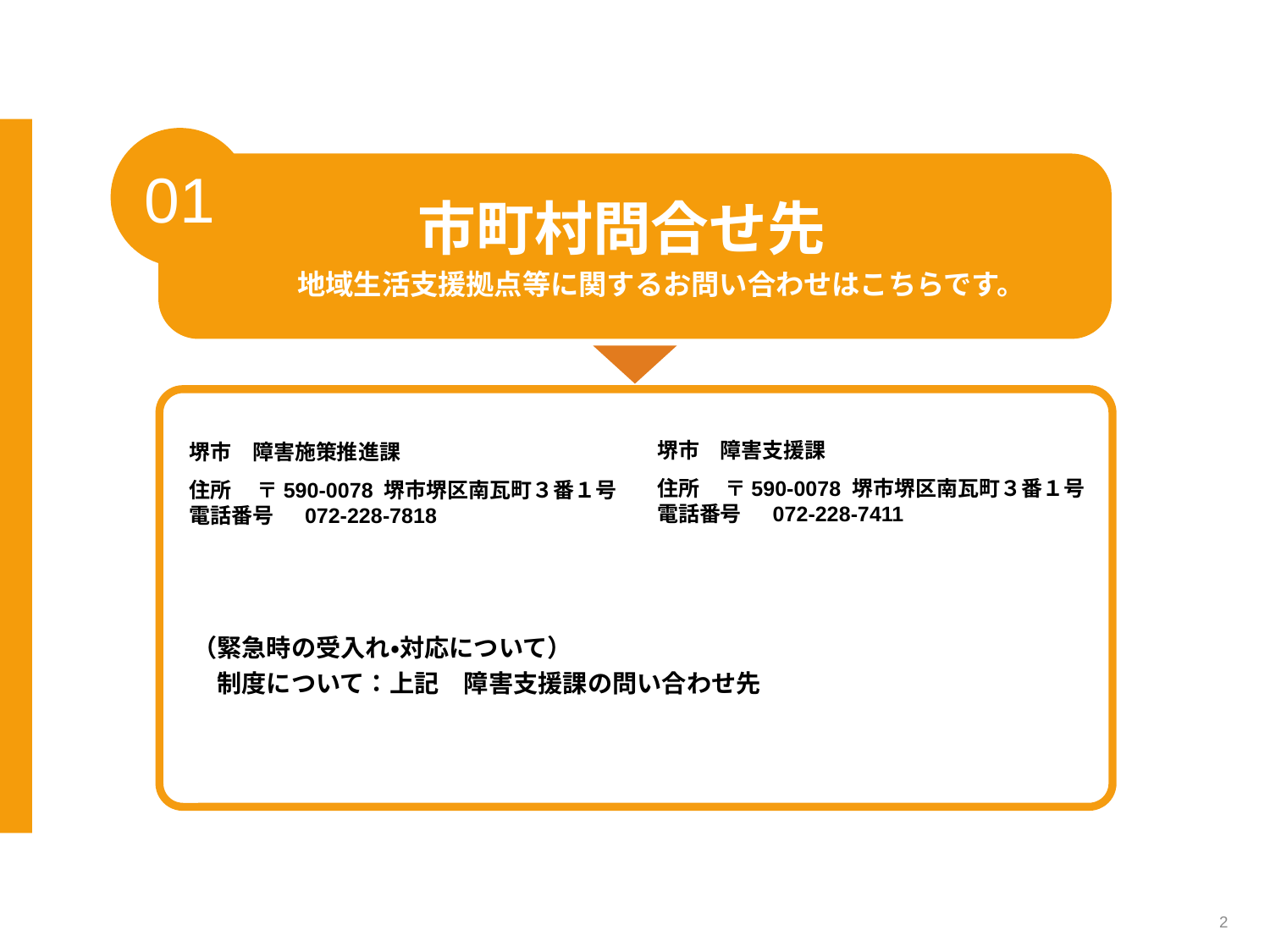

01

市町村問合せ先
地域生活支援拠点等に関するお問い合わせはこちらです。

堺市　障害支援課
住所　 〒590-0078 堺市堺区南瓦町３番１号
電話番号　 072-228-7411
堺市　障害施策推進課
住所　 〒590-0078 堺市堺区南瓦町３番１号
電話番号　 072-228-7818
（緊急時の受入れ・対応について）
　制度について：上記　障害支援課の問い合わせ先

2